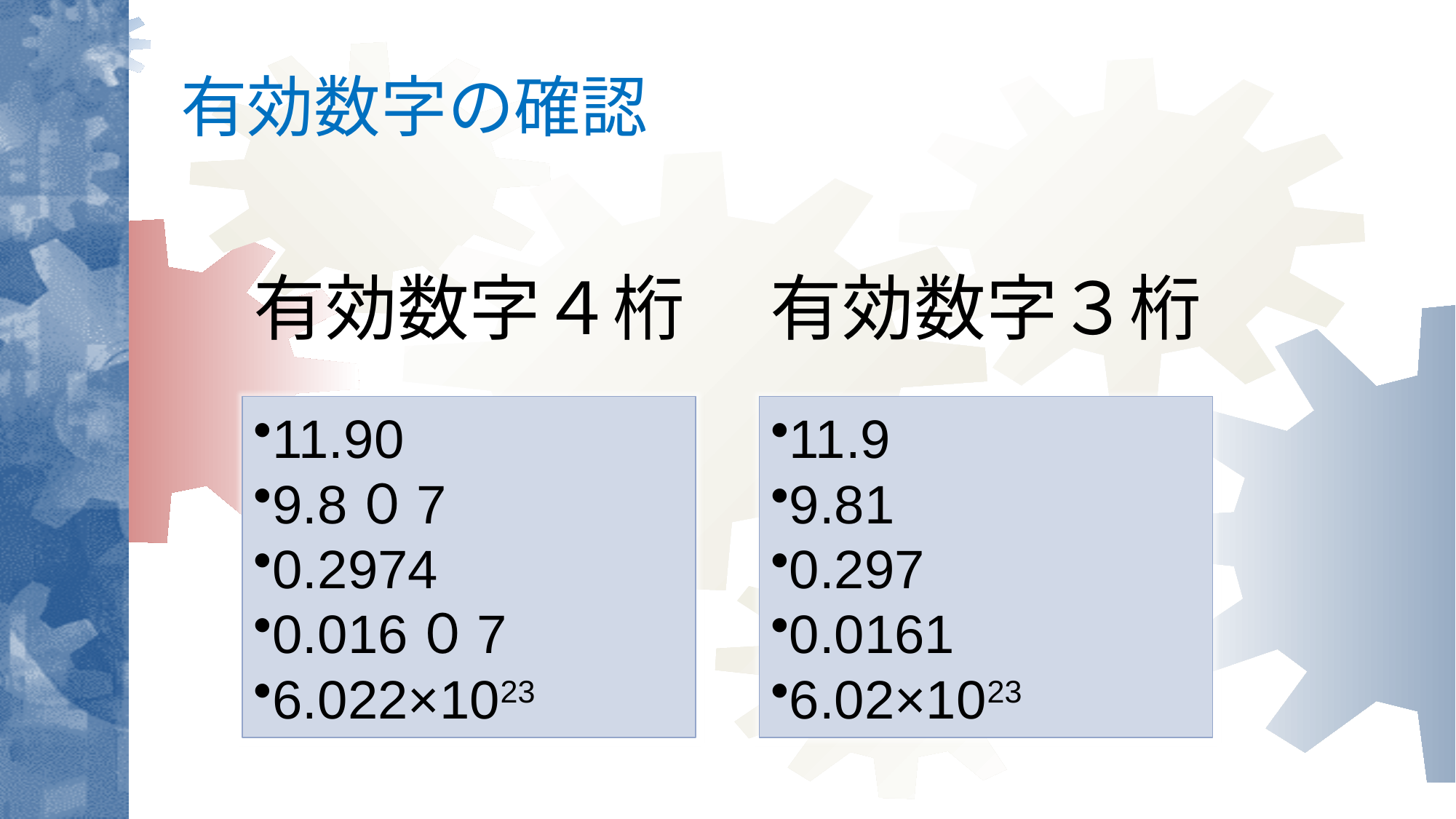

# 有効数字の確認
有効数字４桁
11.90
0.2974
有効数字３桁
9.81
0.297
0.0161
0.016０7
9.8０7
11.9
6.022×1023
6.02×1023